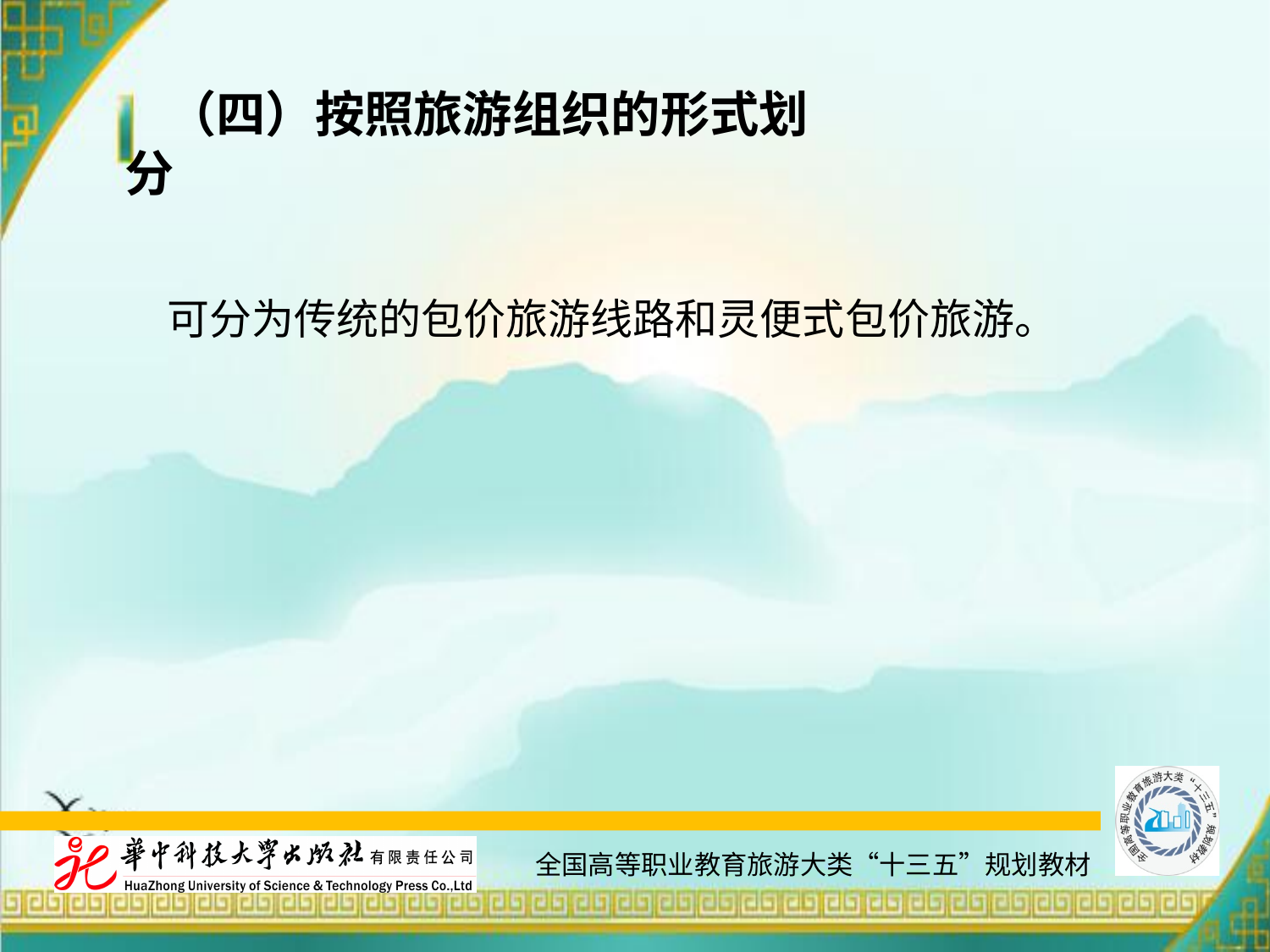

（四）按照旅游组织的形式划分
可分为传统的包价旅游线路和灵便式包价旅游。